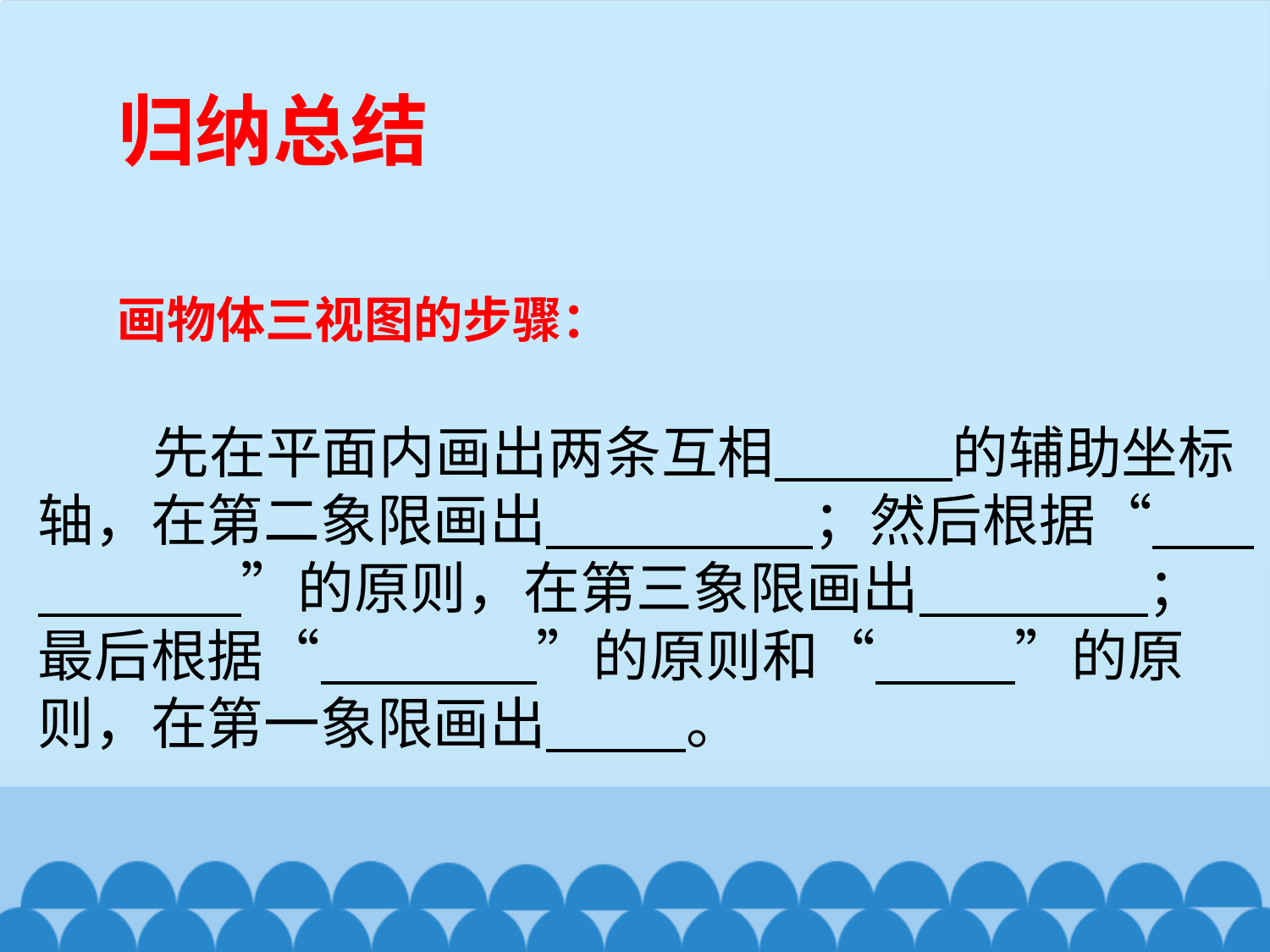

归纳总结
画物体三视图的步骤：
        先在平面内画出两条互相              的辅助坐标轴，在第二象限画出                     ；然后根据“                         ”的原则，在第三象限画出                  ；最后根据“                 ”的原则和“           ”的原则，在第一象限画出           。